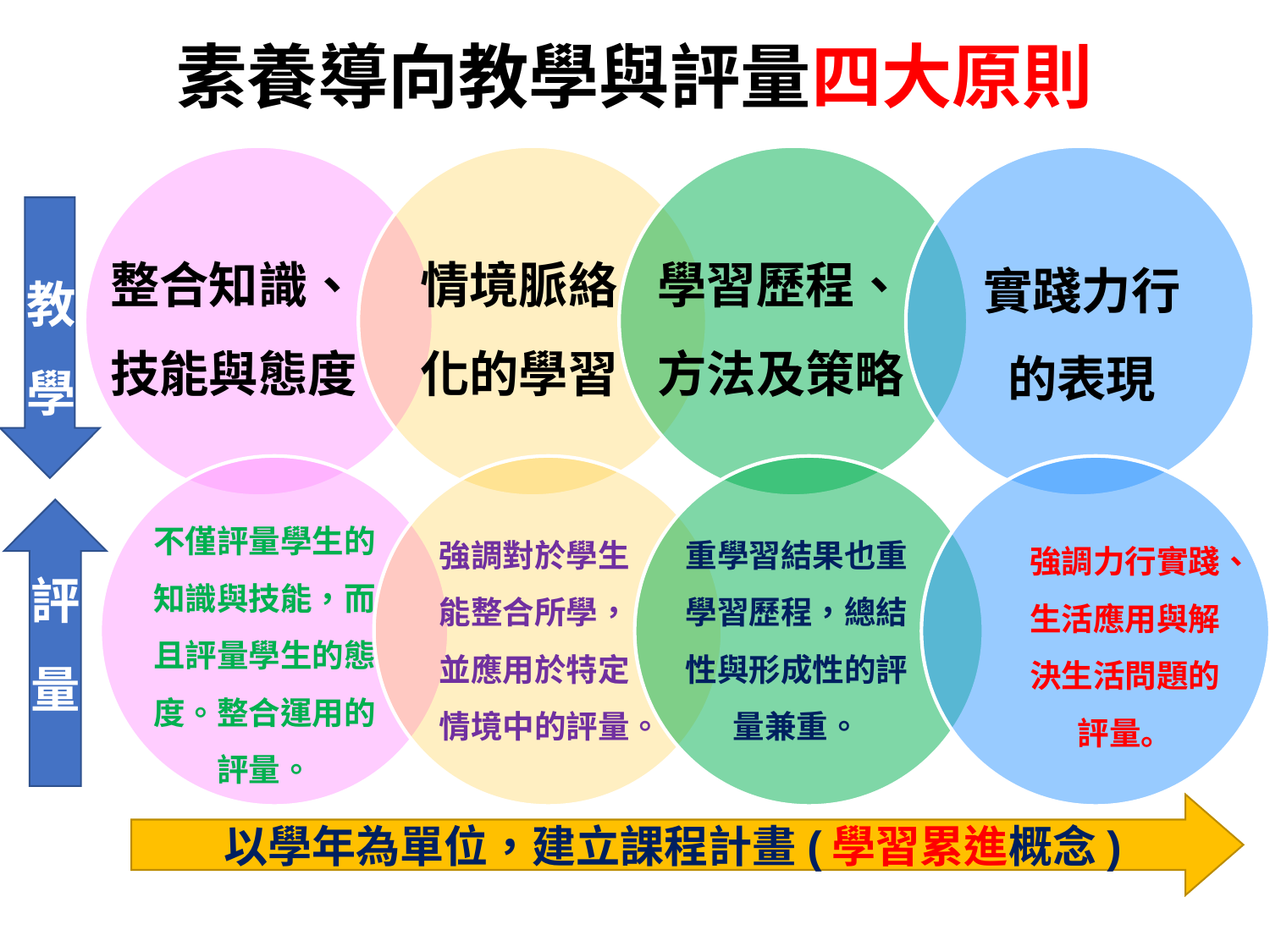

素養導向教學與評量四大原則

教學

整合知識、
技能與態度
情境脈絡化的學習
學習歷程、
方法及策略
實踐力行的表現
評量

強調對於學生能整合所學，並應用於特定情境中的評量。
重學習結果也重學習歷程，總結性與形成性的評量兼重。
不僅評量學生的知識與技能，而且評量學生的態度。整合運用的評量。
強調力行實踐、生活應用與解決生活問題的評量。

以學年為單位，建立課程計畫(學習累進概念)